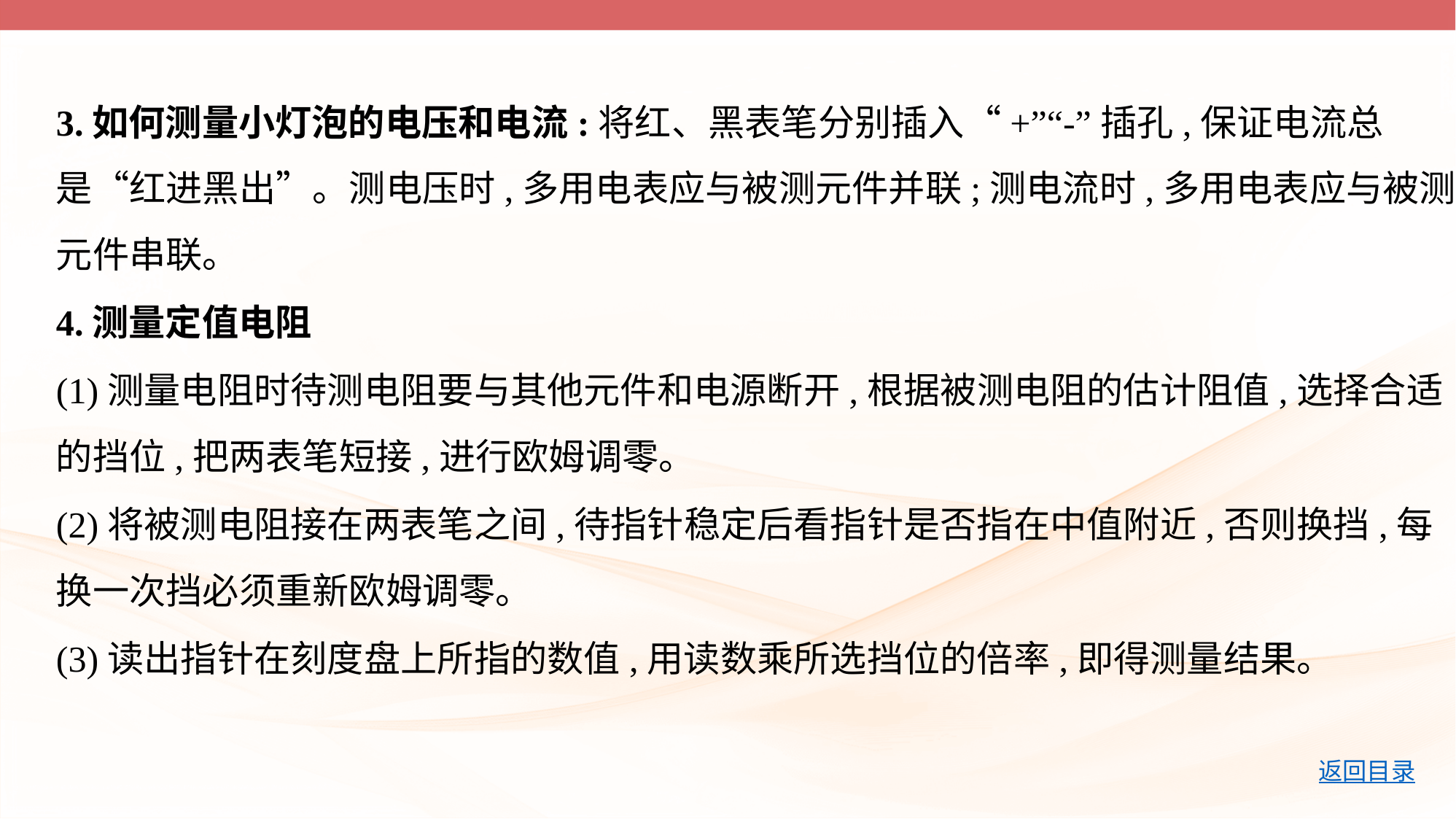

3.如何测量小灯泡的电压和电流:将红、黑表笔分别插入“+”“-”插孔,保证电流总
是“红进黑出”。测电压时,多用电表应与被测元件并联;测电流时,多用电表应与被测
元件串联。
4.测量定值电阻
(1)测量电阻时待测电阻要与其他元件和电源断开,根据被测电阻的估计阻值,选择合适
的挡位,把两表笔短接,进行欧姆调零。
(2)将被测电阻接在两表笔之间,待指针稳定后看指针是否指在中值附近,否则换挡,每
换一次挡必须重新欧姆调零。
(3)读出指针在刻度盘上所指的数值,用读数乘所选挡位的倍率,即得测量结果。